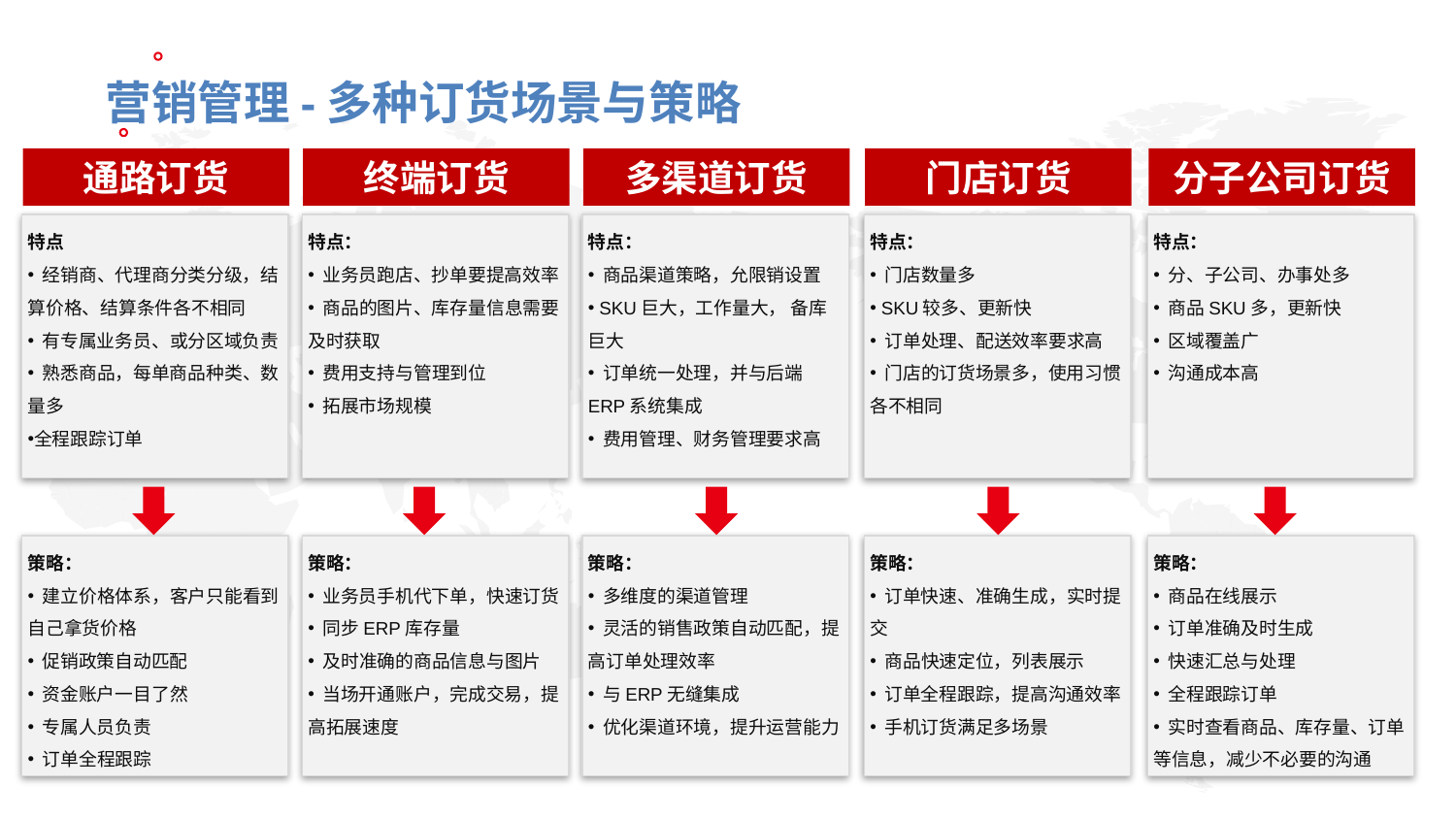

营销管理-多种订货场景与策略
通路订货
终端订货
多渠道订货
门店订货
分子公司订货
特点
 经销商、代理商分类分级，结算价格、结算条件各不相同
 有专属业务员、或分区域负责
 熟悉商品，每单商品种类、数量多
全程跟踪订单

特点：
 业务员跑店、抄单要提高效率
 商品的图片、库存量信息需要及时获取
 费用支持与管理到位
 拓展市场规模

特点：
 商品渠道策略，允限销设置
 SKU巨大，工作量大， 备库巨大
 订单统一处理，并与后端ERP系统集成
 费用管理、财务管理要求高

特点：
 门店数量多
 SKU较多、更新快
 订单处理、配送效率要求高
 门店的订货场景多，使用习惯各不相同
特点：
 分、子公司、办事处多
 商品SKU多，更新快
 区域覆盖广
 沟通成本高

策略：
 建立价格体系，客户只能看到自己拿货价格
 促销政策自动匹配
 资金账户一目了然
 专属人员负责
 订单全程跟踪

策略：
 业务员手机代下单，快速订货
 同步ERP库存量
 及时准确的商品信息与图片
 当场开通账户，完成交易，提高拓展速度
策略：
 多维度的渠道管理
 灵活的销售政策自动匹配，提高订单处理效率
 与ERP无缝集成
 优化渠道环境，提升运营能力
策略：
 订单快速、准确生成，实时提交
 商品快速定位，列表展示
 订单全程跟踪，提高沟通效率
 手机订货满足多场景
策略：
 商品在线展示
 订单准确及时生成
 快速汇总与处理
 全程跟踪订单
 实时查看商品、库存量、订单等信息，减少不必要的沟通